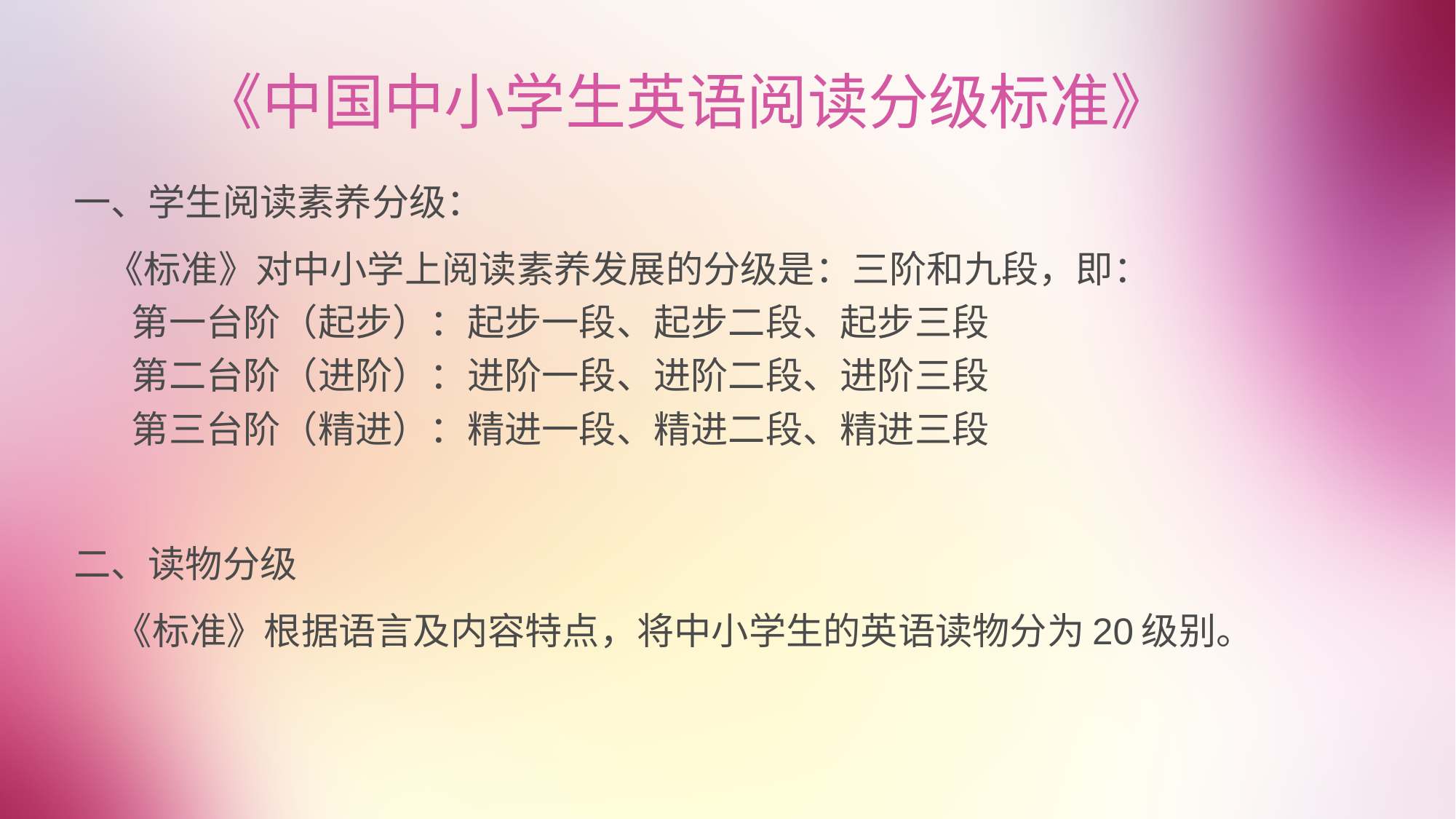

# 《中国中小学生英语阅读分级标准》
一、学生阅读素养分级：
   《标准》对中小学上阅读素养发展的分级是：三阶和九段，即：
      第一台阶（起步）：起步一段、起步二段、起步三段
      第二台阶（进阶）：进阶一段、进阶二段、进阶三段
      第三台阶（精进）：精进一段、精进二段、精进三段

二、读物分级
    《标准》根据语言及内容特点，将中小学生的英语读物分为20级别。